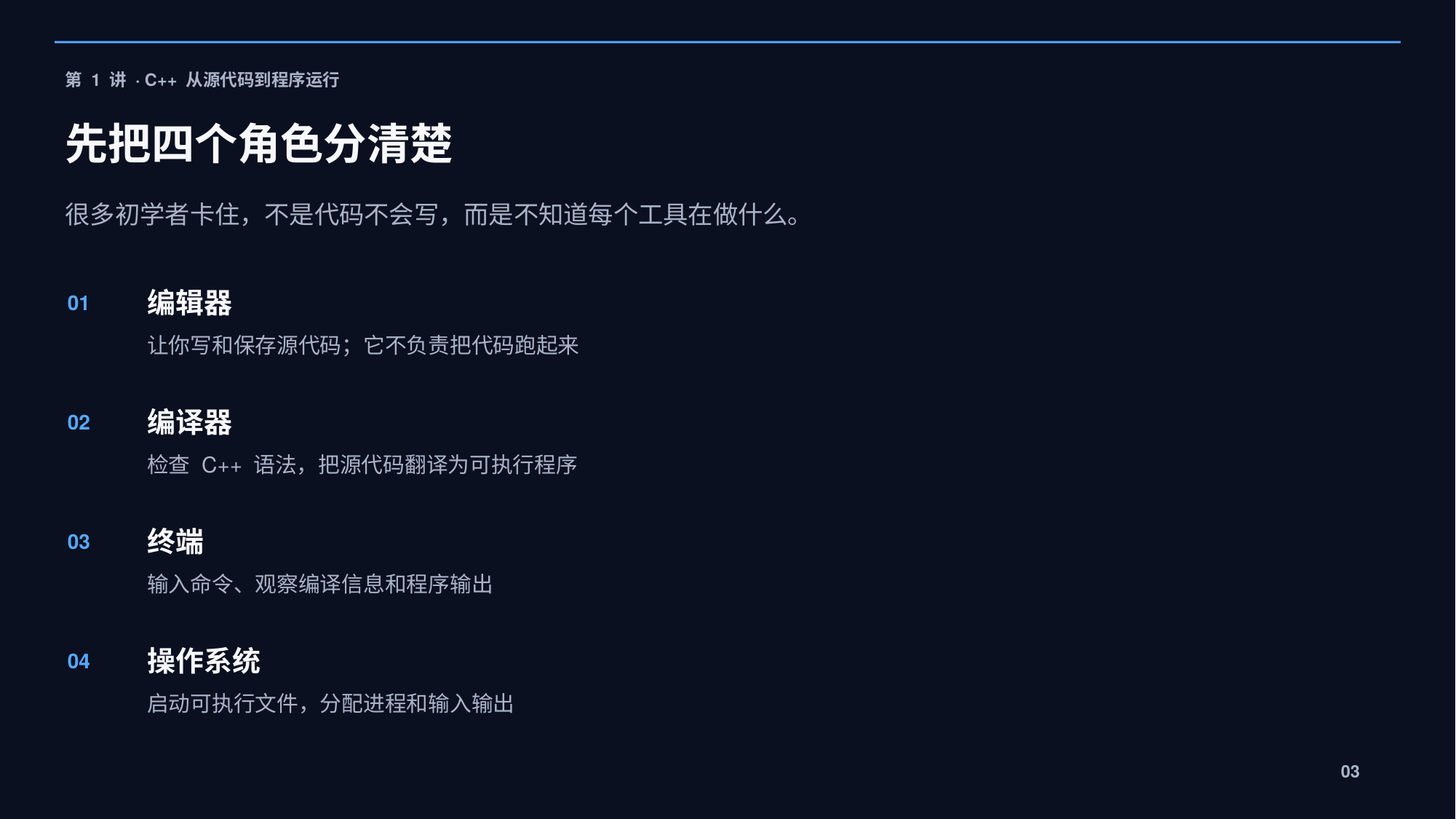

第 1 讲 · C++ 从源代码到程序运行
先把四个角色分清楚
很多初学者卡住，不是代码不会写，而是不知道每个工具在做什么。
编辑器
01
让你写和保存源代码；它不负责把代码跑起来
编译器
02
检查 C++ 语法，把源代码翻译为可执行程序
终端
03
输入命令、观察编译信息和程序输出
操作系统
04
启动可执行文件，分配进程和输入输出
03